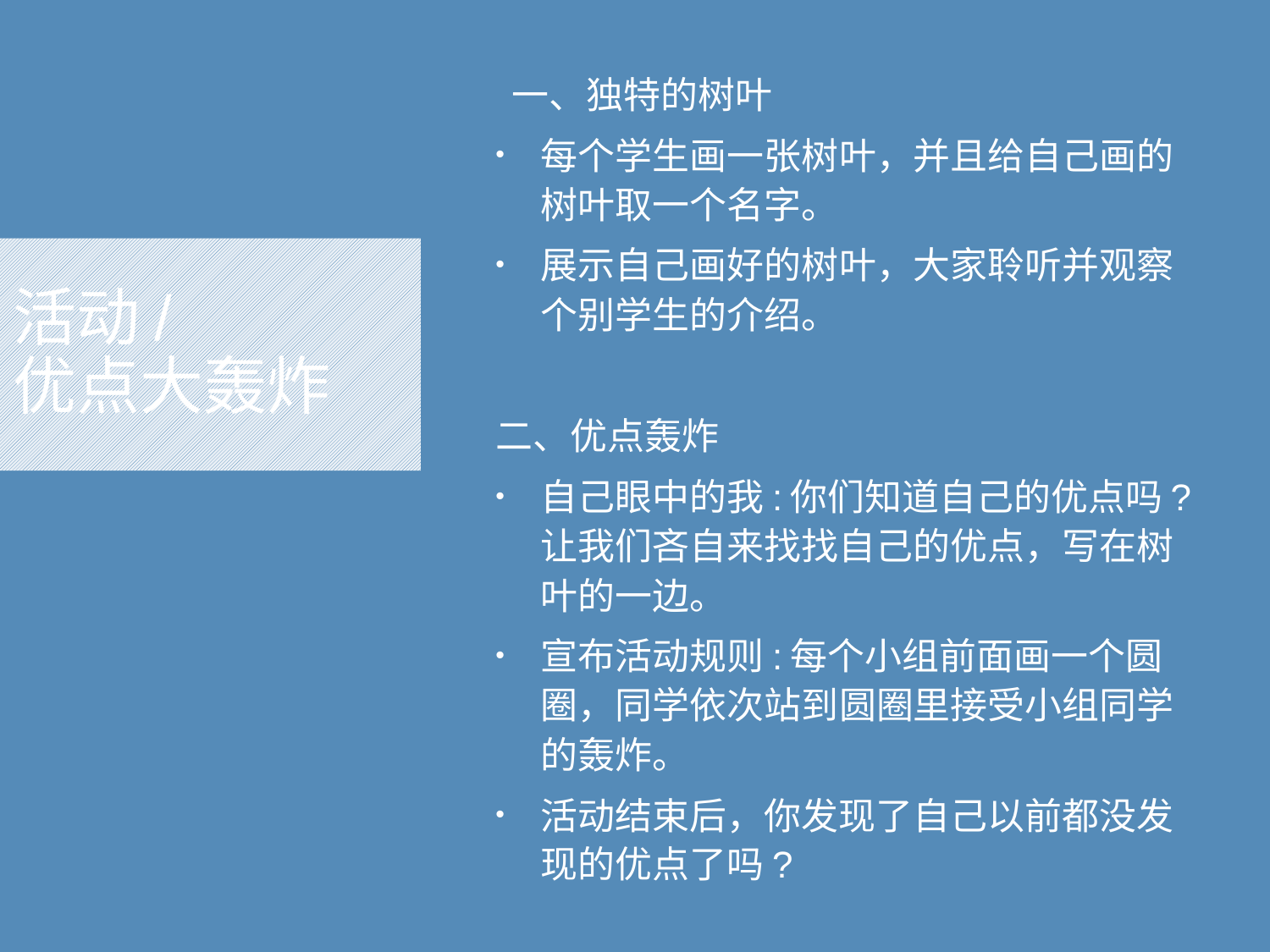

一、独特的树叶
每个学生画一张树叶，并且给自己画的树叶取一个名字。
展示自己画好的树叶，大家聆听并观察个别学生的介绍。

二、优点轰炸
自己眼中的我:你们知道自己的优点吗?让我们吝自来找找自己的优点，写在树叶的一边。
宣布活动规则:每个小组前面画一个圆圈，同学依次站到圆圈里接受小组同学的轰炸。
活动结束后，你发现了自己以前都没发现的优点了吗?
# 活动/ 优点大轰炸